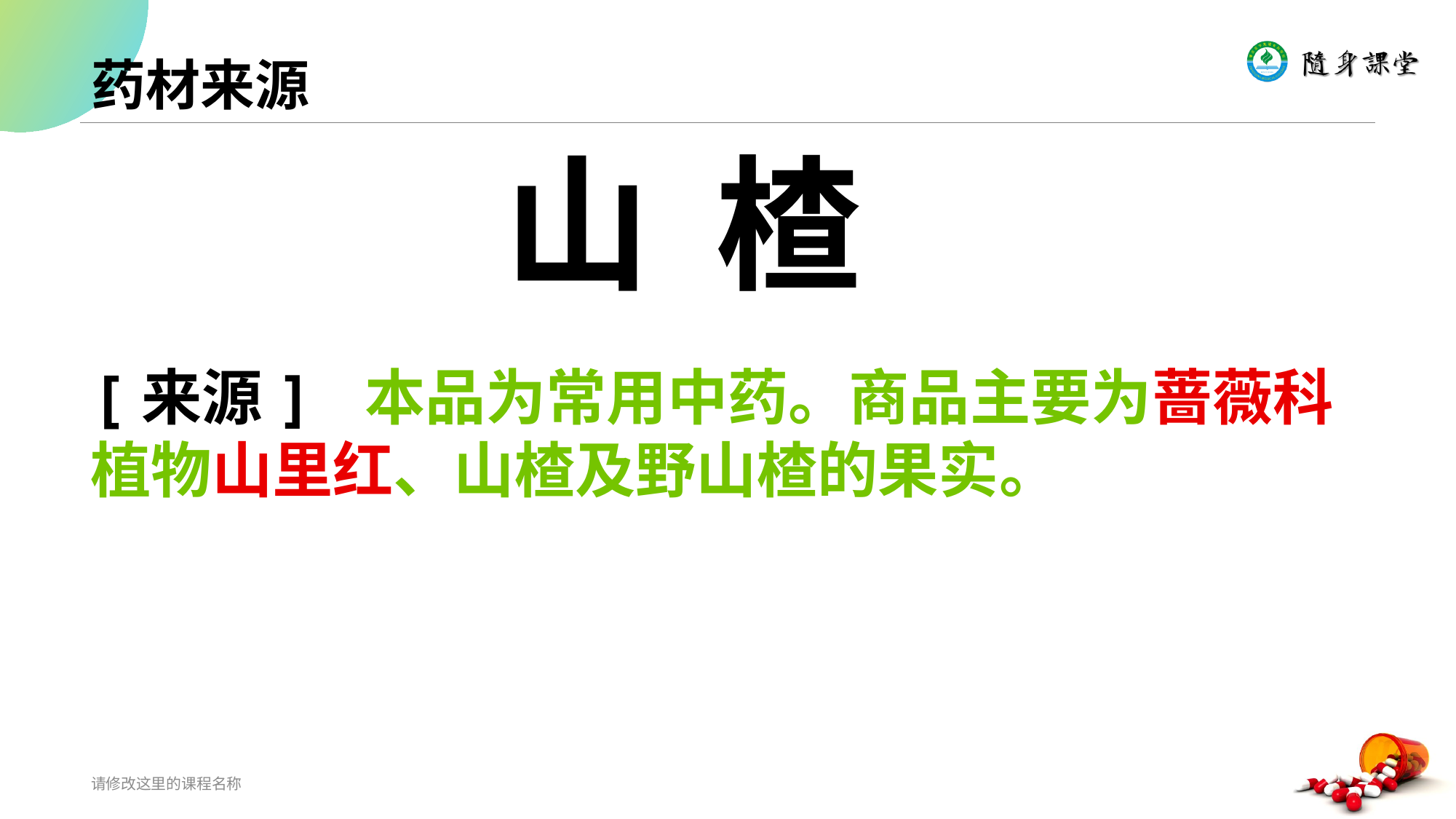

# 药材来源
 山  楂

[来源] 本品为常用中药。商品主要为蔷薇科植物山里红、山楂及野山楂的果实。
请修改这里的课程名称
4